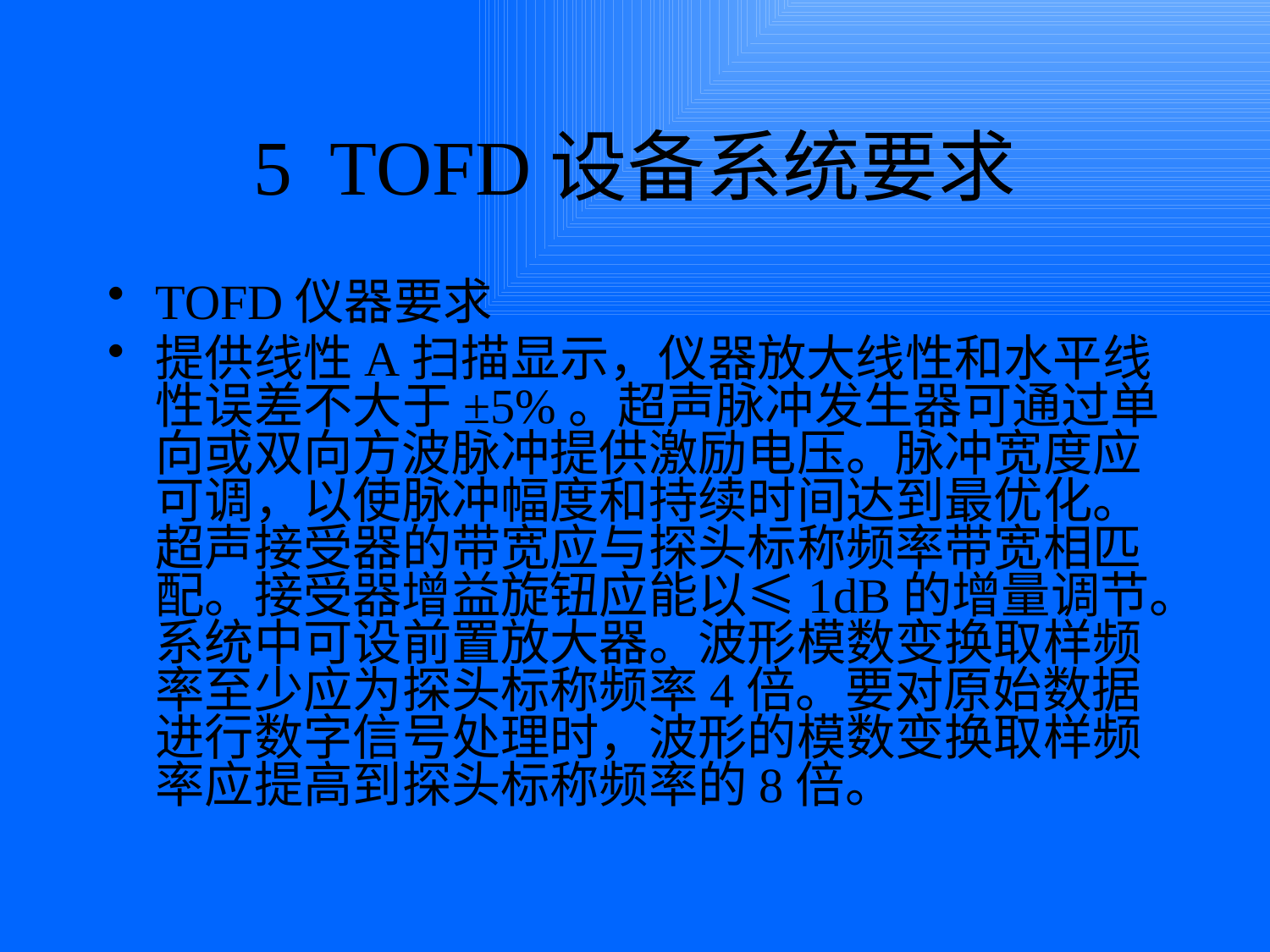

# 5  TOFD设备系统要求
TOFD仪器要求
提供线性A扫描显示，仪器放大线性和水平线性误差不大于±5%。超声脉冲发生器可通过单向或双向方波脉冲提供激励电压。脉冲宽度应可调，以使脉冲幅度和持续时间达到最优化。超声接受器的带宽应与探头标称频率带宽相匹配。接受器增益旋钮应能以≤1dB的增量调节。系统中可设前置放大器。波形模数变换取样频率至少应为探头标称频率4倍。要对原始数据进行数字信号处理时，波形的模数变换取样频率应提高到探头标称频率的8倍。